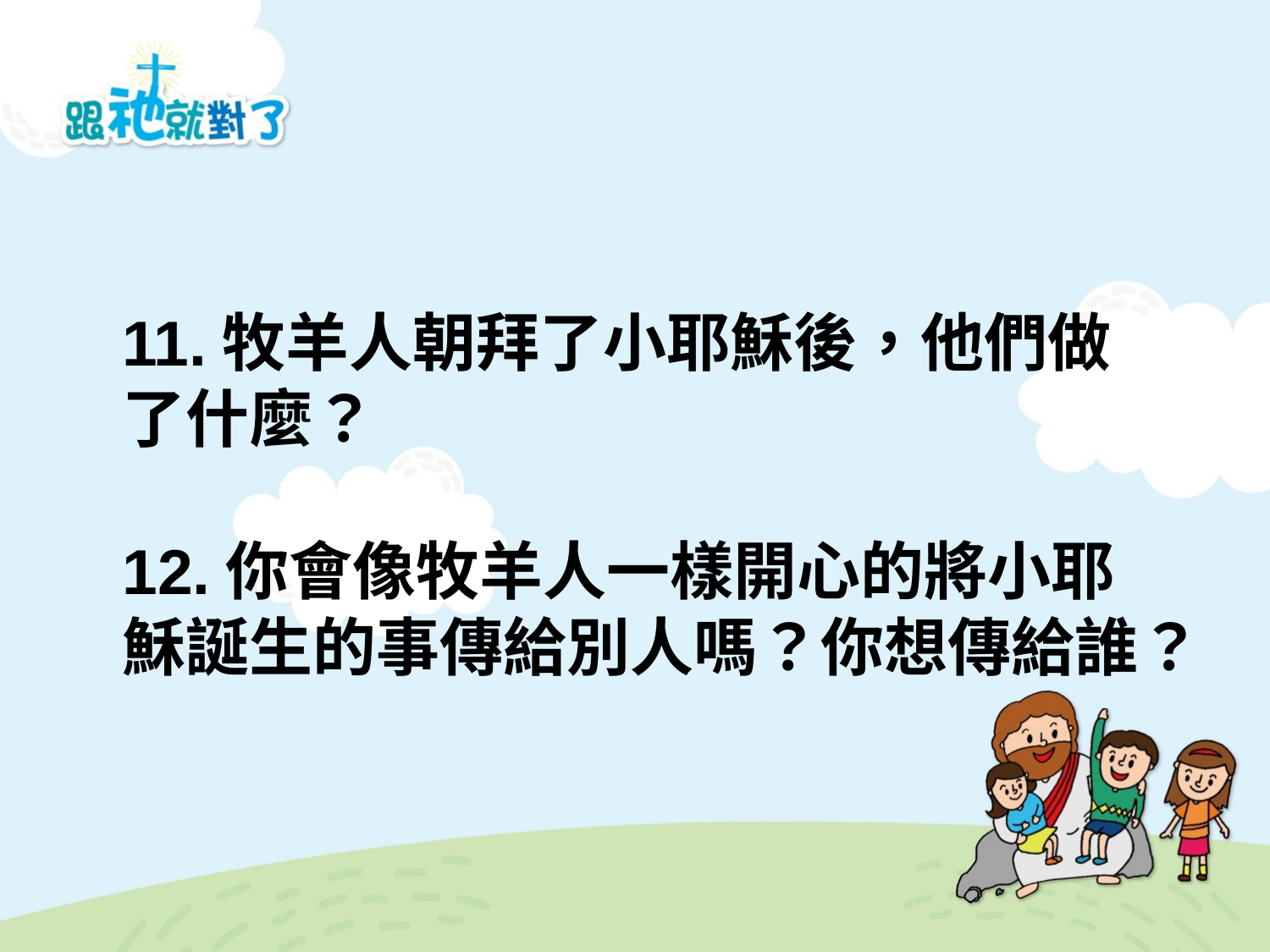

11.牧羊人朝拜了小耶穌後，他們做了什麼？

12.你會像牧羊人一樣開心的將小耶穌誕生的事傳給別人嗎？你想傳給誰？